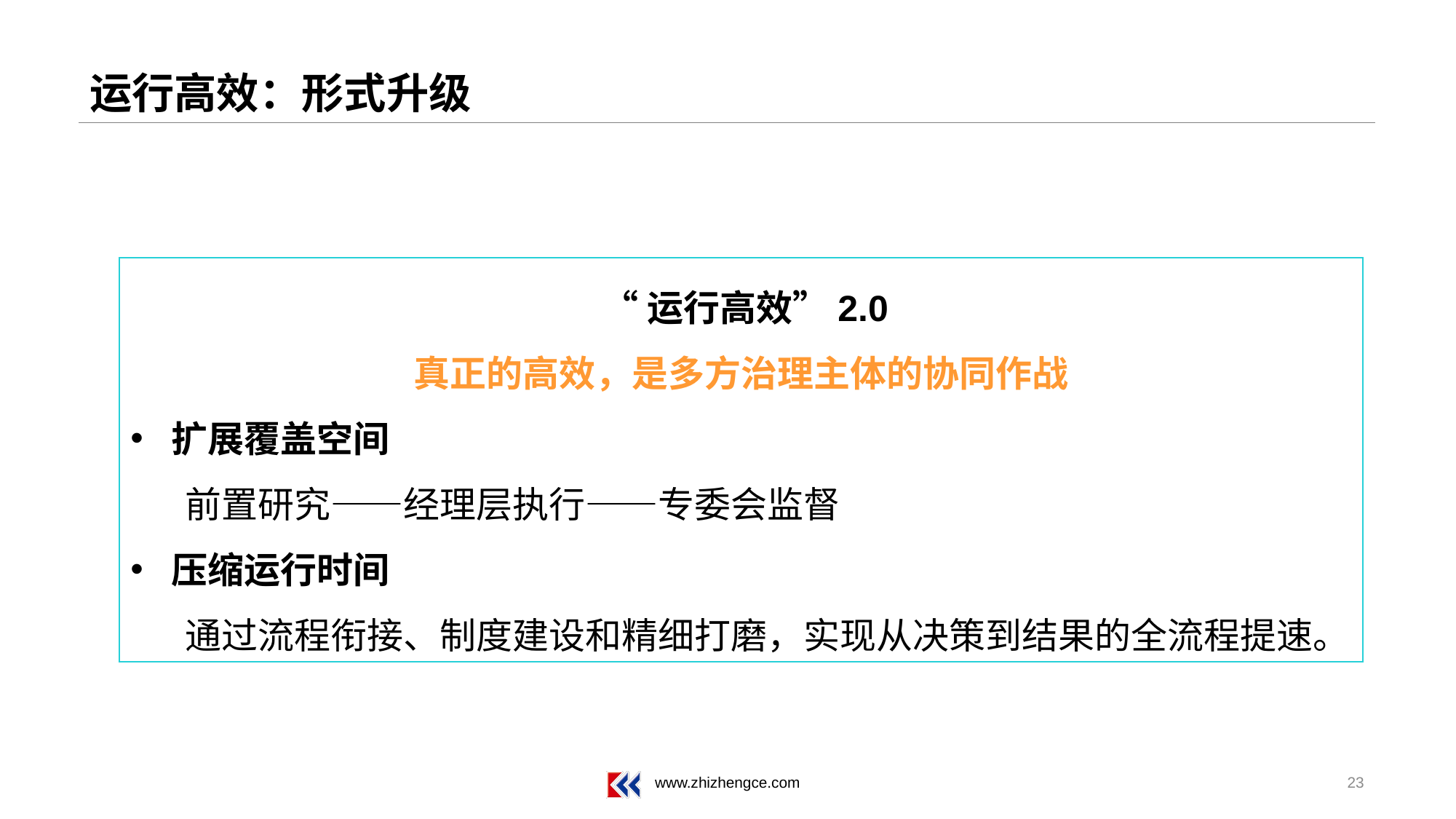

# 运行高效：形式升级
 “运行高效”2.0
真正的高效，是多方治理主体的协同作战
扩展覆盖空间
前置研究——经理层执行——专委会监督
压缩运行时间
通过流程衔接、制度建设和精细打磨，实现从决策到结果的全流程提速。
23